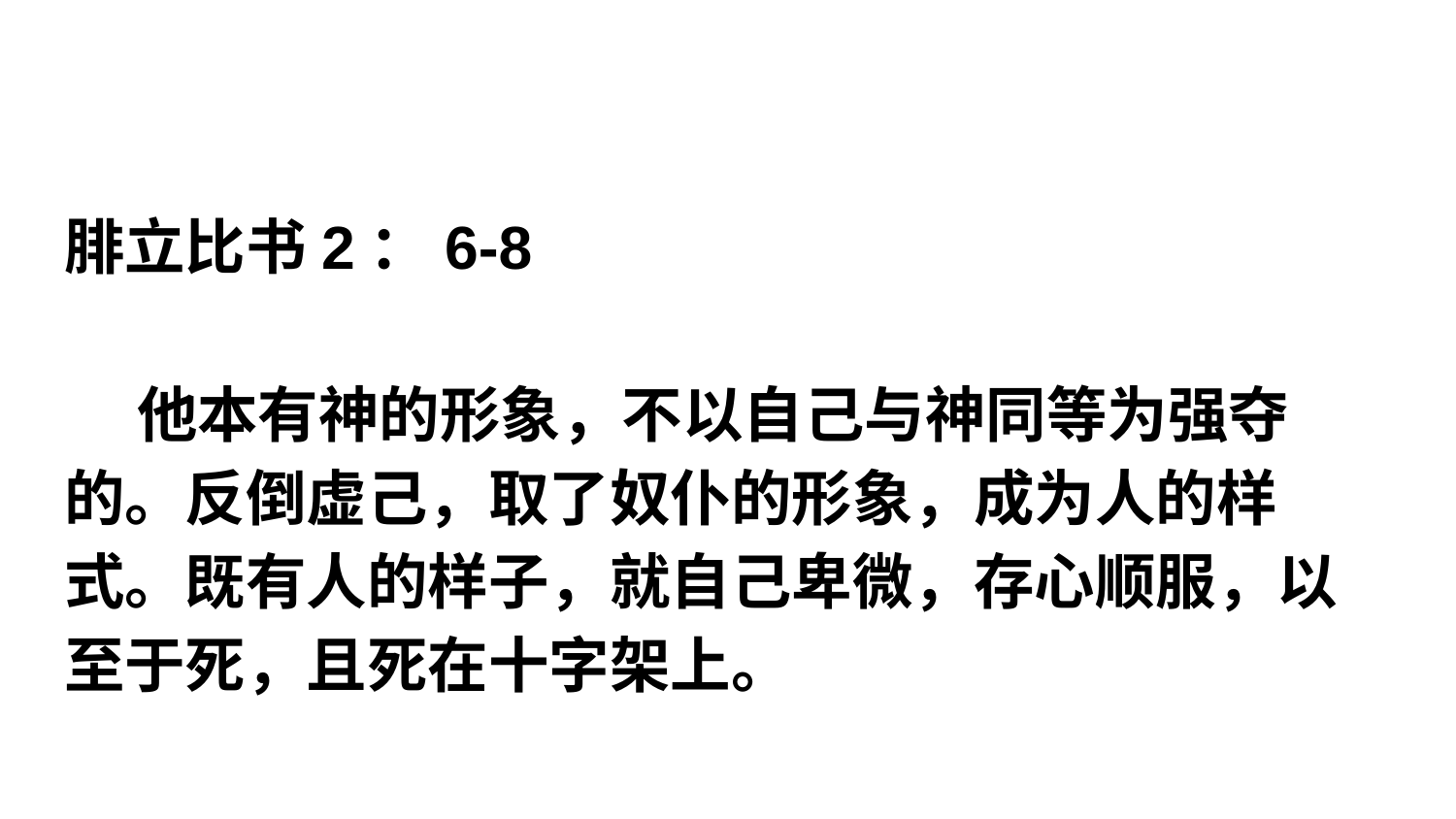

#
腓立比书2：6-8

他本有神的形象，不以自己与神同等为强夺的。反倒虚己，取了奴仆的形象，成为人的样式。既有人的样子，就自己卑微，存心顺服，以至于死，且死在十字架上。